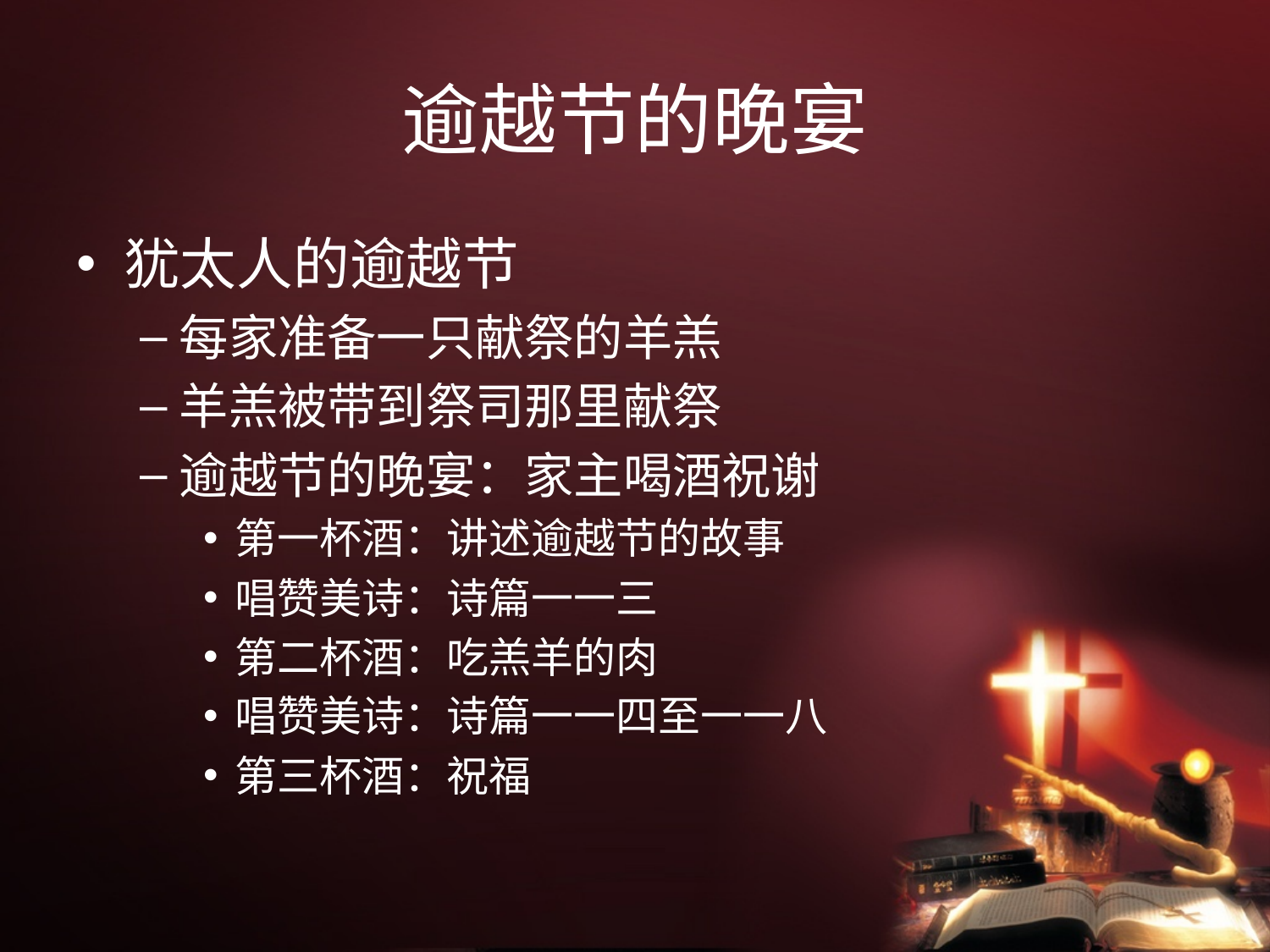

# 逾越节的晚宴
犹太人的逾越节
每家准备一只献祭的羊羔
羊羔被带到祭司那里献祭
逾越节的晚宴：家主喝酒祝谢
第一杯酒：讲述逾越节的故事
唱赞美诗：诗篇一一三
第二杯酒：吃羔羊的肉
唱赞美诗：诗篇一一四至一一八
第三杯酒：祝福